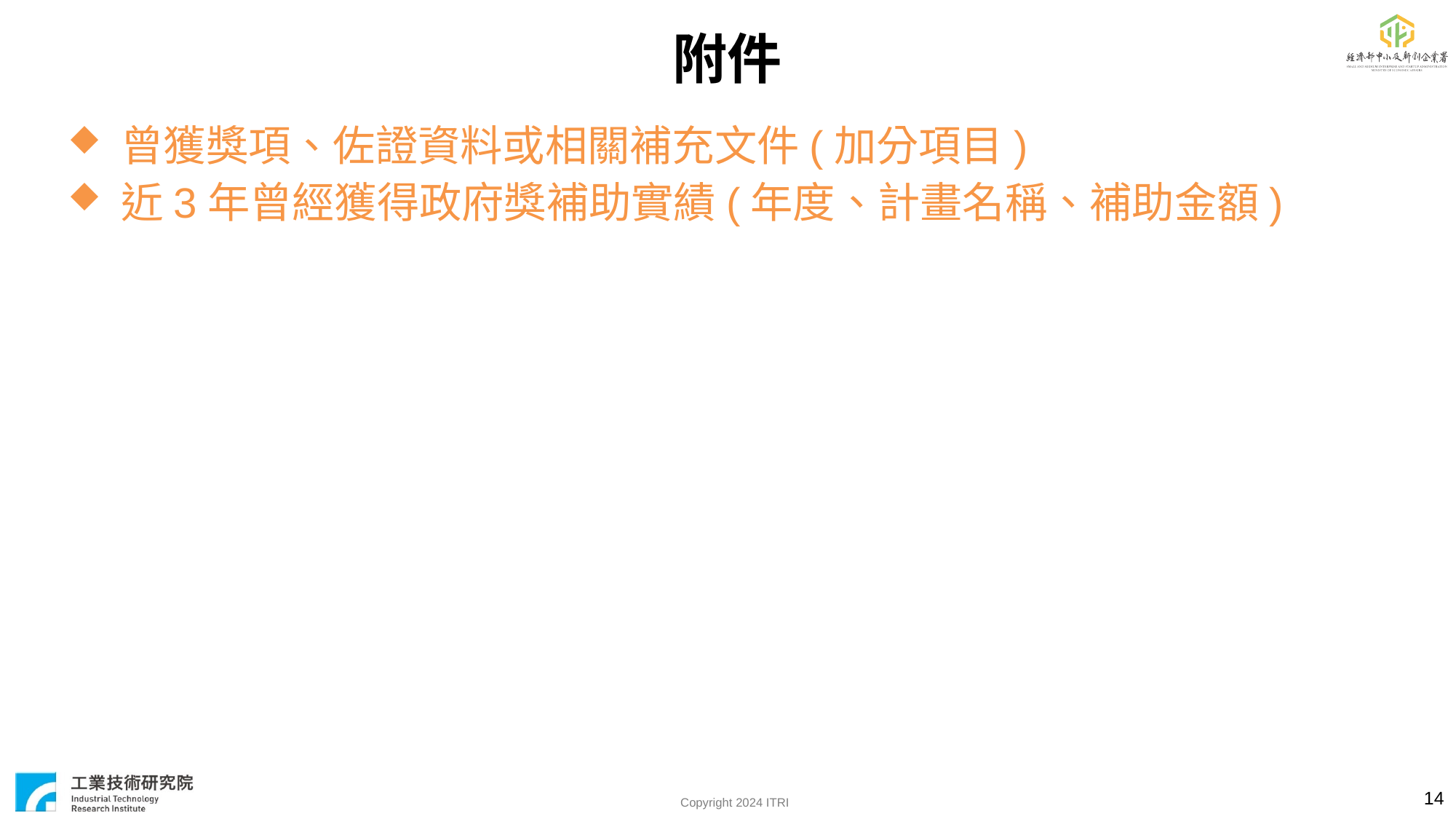

# 附件
曾獲獎項、佐證資料或相關補充文件(加分項目)
近3年曾經獲得政府獎補助實績(年度、計畫名稱、補助金額)

14